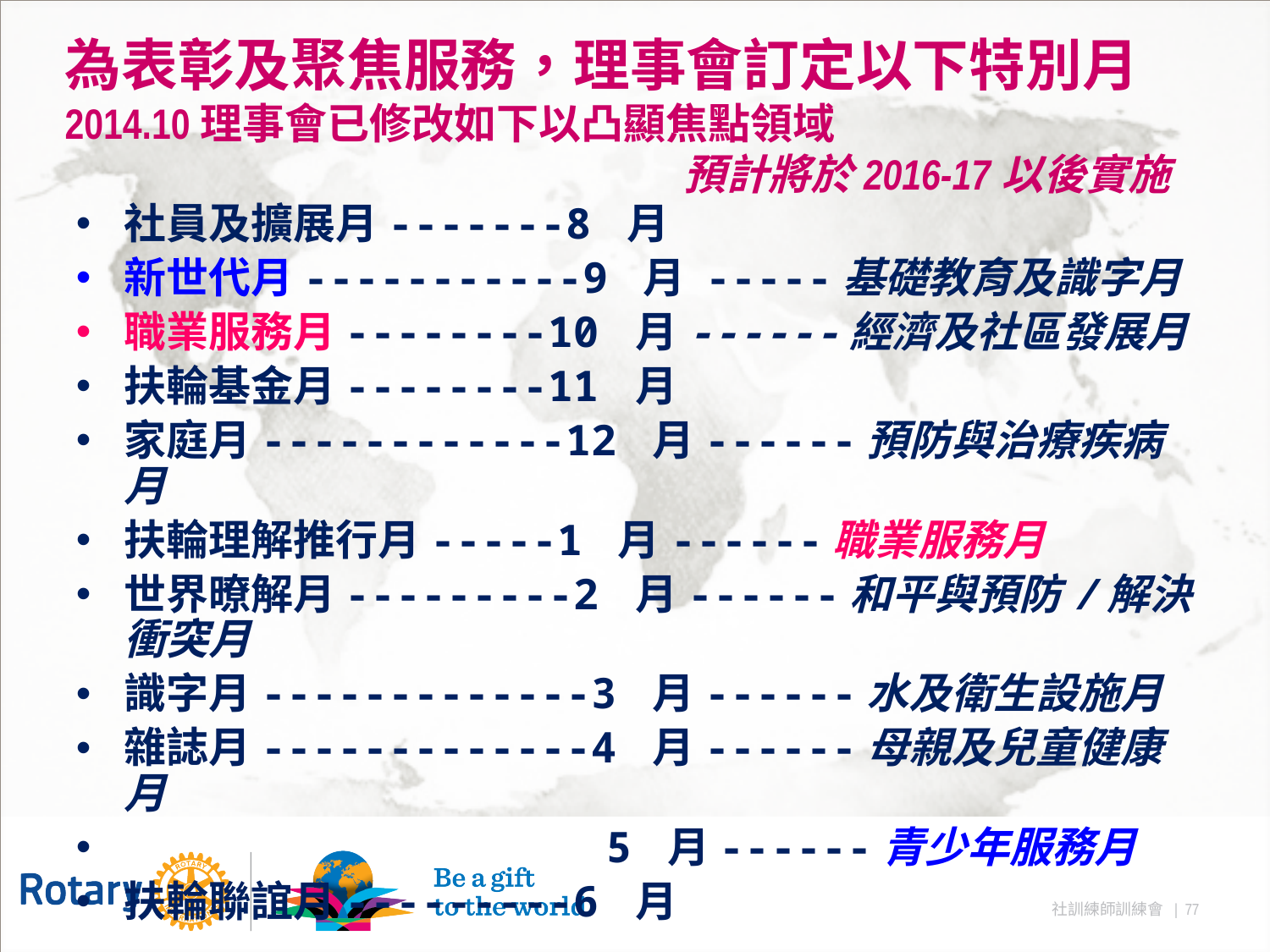

# 為表彰及聚焦服務，理事會訂定以下特別月2014.10理事會已修改如下以凸顯焦點領域 預計將於2016-17以後實施
社員及擴展月-------8 月
新世代月-----------9 月 -----基礎教育及識字月
職業服務月--------10 月------經濟及社區發展月
扶輪基金月--------11 月
家庭月------------12 月------預防與治療疾病月
扶輪理解推行月-----1 月------職業服務月
世界暸解月---------2 月------和平與預防/解決衝突月
識字月-------------3 月------水及衛生設施月
雜誌月-------------4 月------母親及兒童健康月
                   5 月------青少年服務月
扶輪聯誼月---------6 月